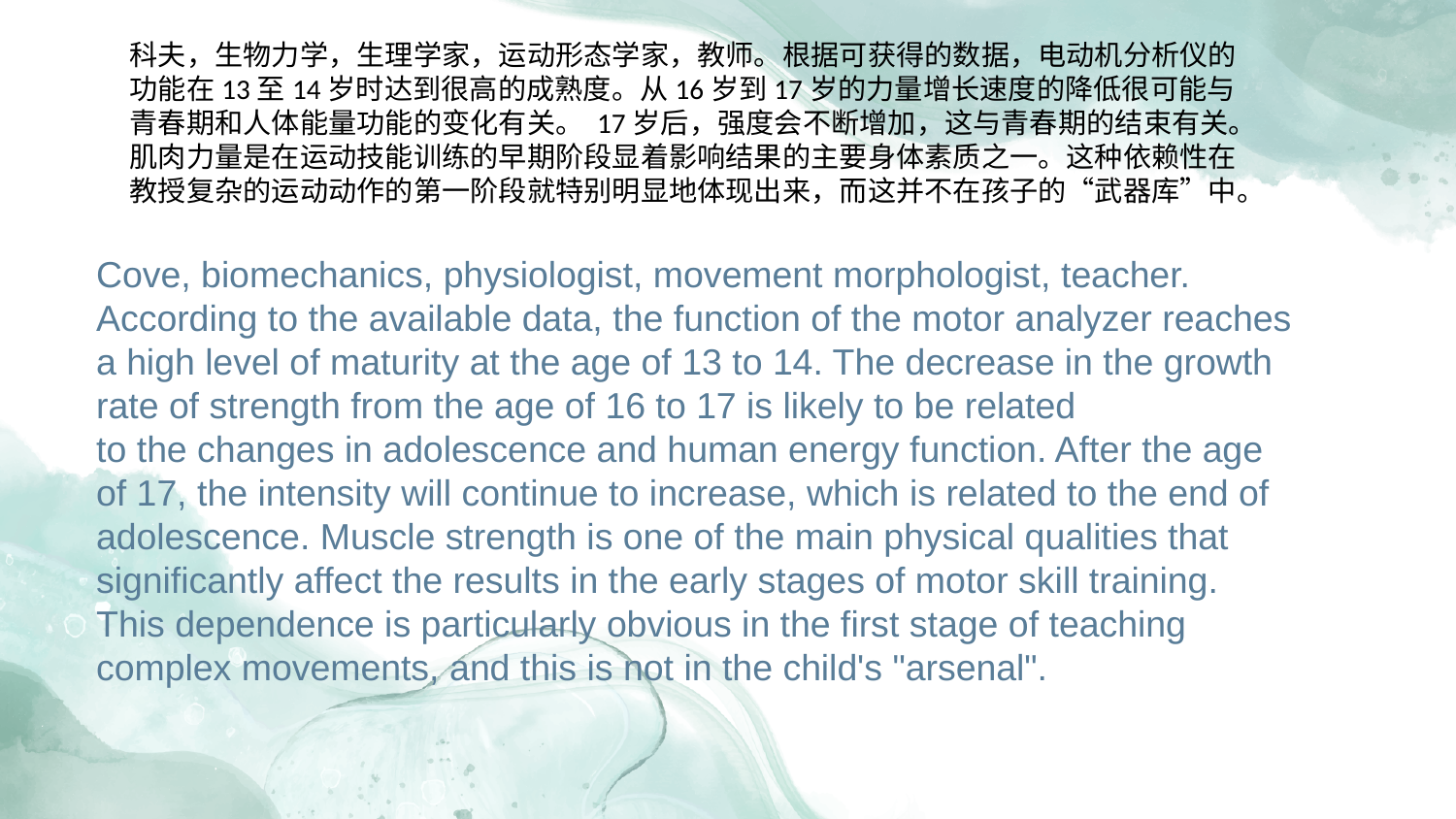

科夫，生物力学，生理学家，运动形态学家，教师。根据可获得的数据，电动机分析仪的功能在13至14岁时达到很高的成熟度。从16岁到17岁的力量增长速度的降低很可能与青春期和人体能量功能的变化有关。 17岁后，强度会不断增加，这与青春期的结束有关。肌肉力量是在运动技能训练的早期阶段显着影响结果的主要身体素质之一。这种依赖性在教授复杂的运动动作的第一阶段就特别明显地体现出来，而这并不在孩子的“武器库”中。
Cove, biomechanics, physiologist, movement morphologist, teacher. According to the available data, the function of the motor analyzer reaches a high level of maturity at the age of 13 to 14. The decrease in the growth rate of strength from the age of 16 to 17 is likely to be related
to the changes in adolescence and human energy function. After the age of 17, the intensity will continue to increase, which is related to the end of adolescence. Muscle strength is one of the main physical qualities that significantly affect the results in the early stages of motor skill training. This dependence is particularly obvious in the first stage of teaching complex movements, and this is not in the child's "arsenal".